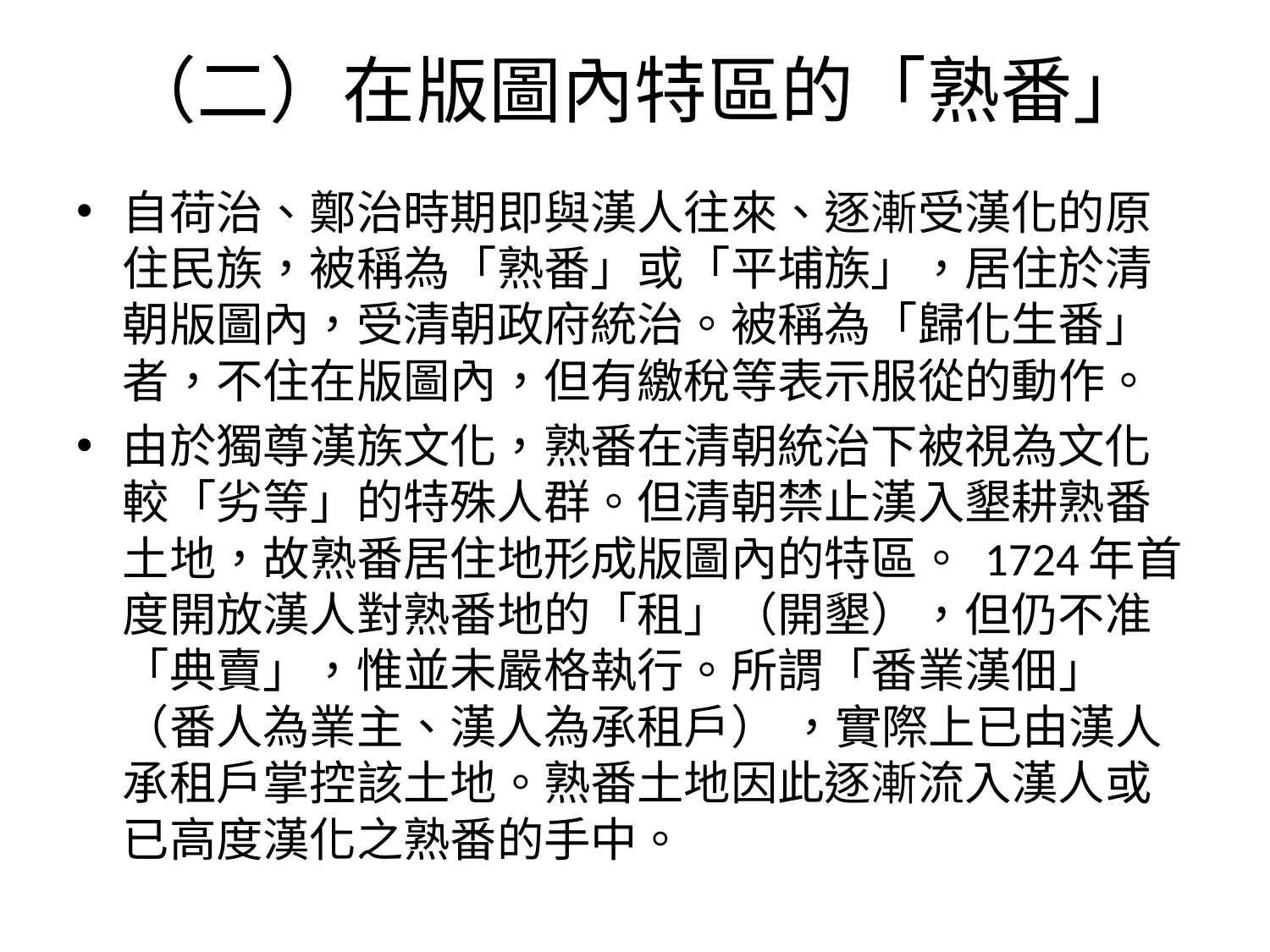

# （二）在版圖內特區的「熟番」
自荷治、鄭治時期即與漢人往來、逐漸受漢化的原住民族，被稱為「熟番」或「平埔族」，居住於清朝版圖內，受清朝政府統治。被稱為「歸化生番」者，不住在版圖內，但有繳稅等表示服從的動作。
由於獨尊漢族文化，熟番在清朝統治下被視為文化較「劣等」的特殊人群。但清朝禁止漢入墾耕熟番土地，故熟番居住地形成版圖內的特區。 1724年首度開放漢人對熟番地的「租」（開墾），但仍不准「典賣」，惟並未嚴格執行。所謂「番業漢佃」 （番人為業主、漢人為承租戶） ，實際上已由漢人承租戶掌控該土地。熟番土地因此逐漸流入漢人或已高度漢化之熟番的手中。